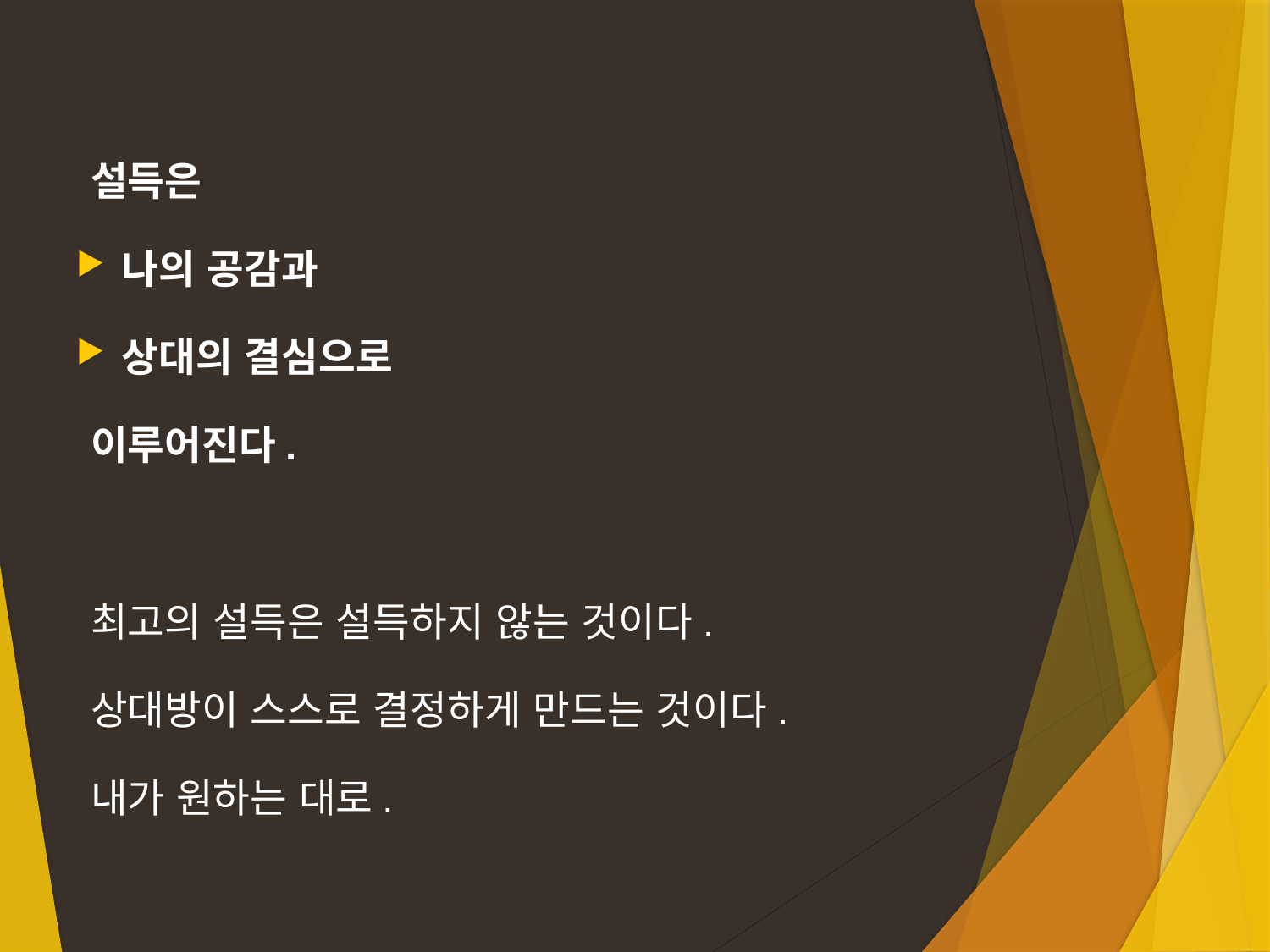

설득은
나의 공감과
상대의 결심으로
이루어진다.

최고의 설득은 설득하지 않는 것이다.
상대방이 스스로 결정하게 만드는 것이다.
내가 원하는 대로.